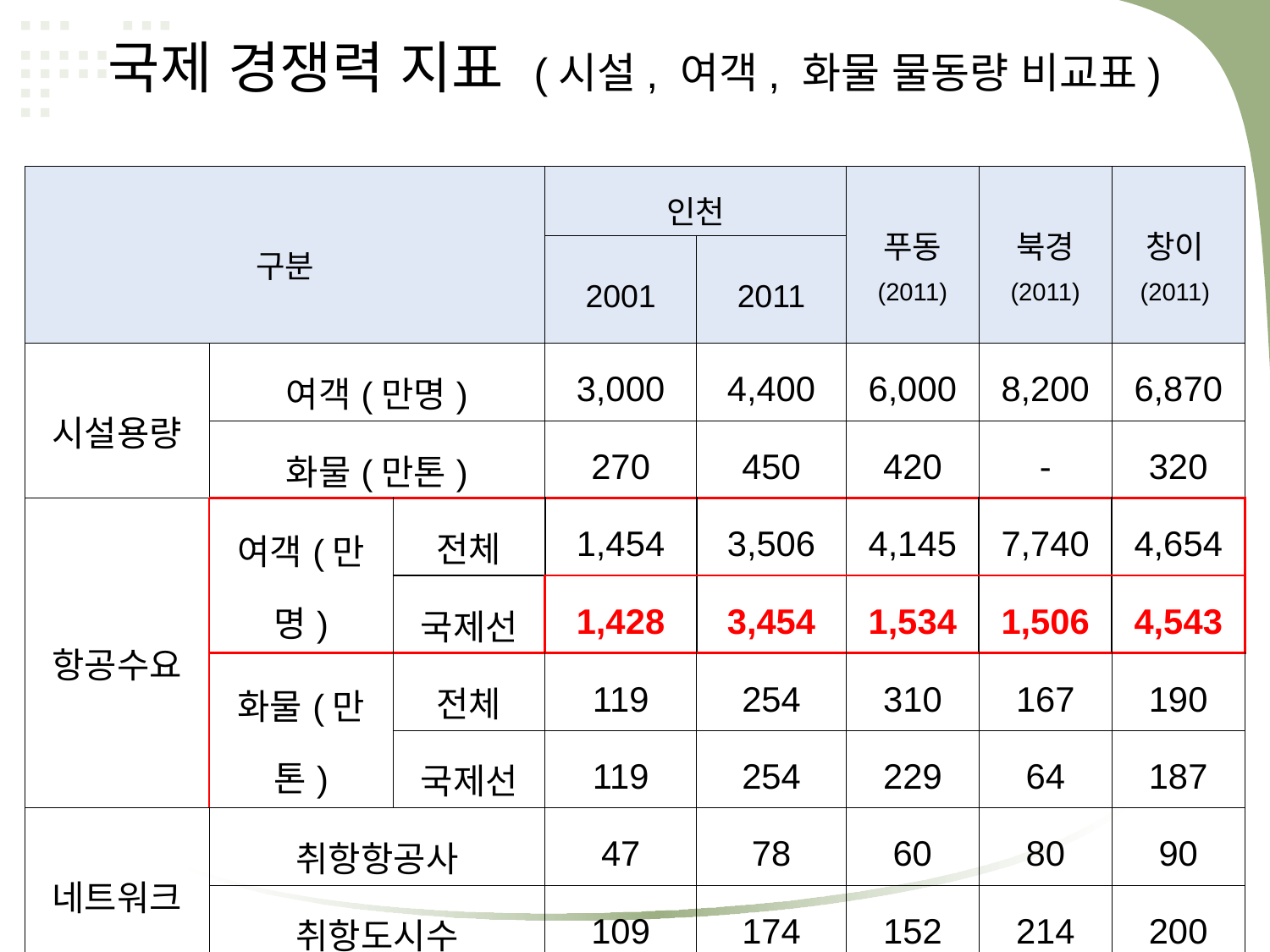

국제 경쟁력 지표 (시설, 여객, 화물 물동량 비교표)
| 구분 |  |  | 인천 |  | 푸동 (2011) | 북경 (2011) | 창이 (2011) |
| --- | --- | --- | --- | --- | --- | --- | --- |
|  |  |  | 2001 | 2011 |  |  |  |
| 시설용량 | 여객(만명) |  | 3,000 | 4,400 | 6,000 | 8,200 | 6,870 |
|  | 화물(만톤) |  | 270 | 450 | 420 | - | 320 |
| 항공수요 | 여객(만명) | 전체 | 1,454 | 3,506 | 4,145 | 7,740 | 4,654 |
|  |  | 국제선 | 1,428 | 3,454 | 1,534 | 1,506 | 4,543 |
|  | 화물(만톤) | 전체 | 119 | 254 | 310 | 167 | 190 |
|  |  | 국제선 | 119 | 254 | 229 | 64 | 187 |
| 네트워크 | 취항항공사 |  | 47 | 78 | 60 | 80 | 90 |
|  | 취항도시수 |  | 109 | 174 | 152 | 214 | 200 |